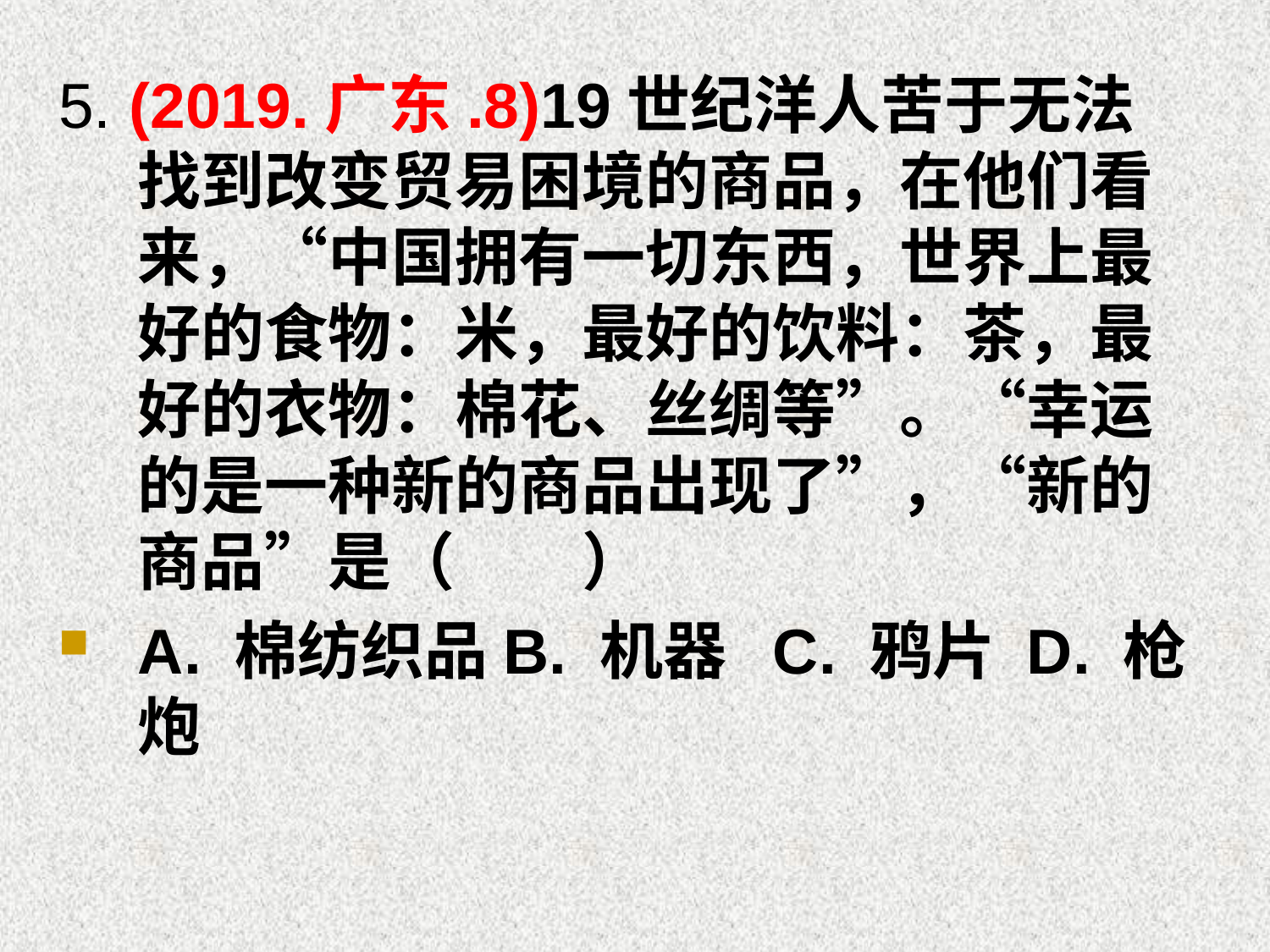

#
5. (2019.广东.8)19世纪洋人苦于无法找到改变贸易困境的商品，在他们看来，“中国拥有一切东西，世界上最好的食物：米，最好的饮料：茶，最好的衣物：棉花、丝绸等”。“幸运的是一种新的商品出现了”，“新的商品”是（　　）
A. 棉纺织品B. 机器	C. 鸦片	D. 枪炮